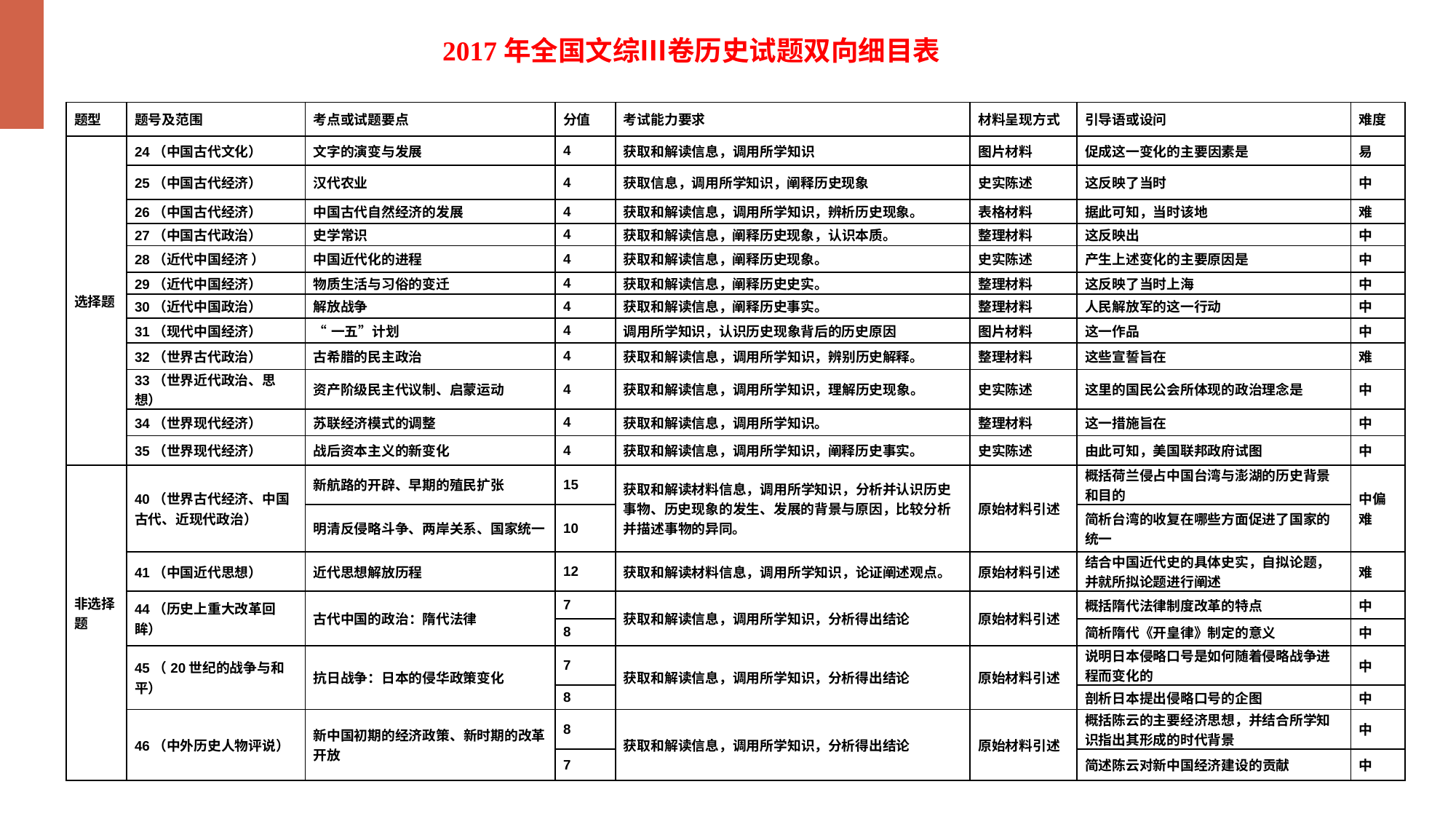

2017年全国文综Ⅲ卷历史试题双向细目表
| 题型 | 题号及范围 | 考点或试题要点 | 分值 | 考试能力要求 | 材料呈现方式 | 引导语或设问 | 难度 |
| --- | --- | --- | --- | --- | --- | --- | --- |
| 选择题 | 24（中国古代文化） | 文字的演变与发展 | 4 | 获取和解读信息，调用所学知识 | 图片材料 | 促成这一变化的主要因素是 | 易 |
|  | 25（中国古代经济） | 汉代农业 | 4 | 获取信息，调用所学知识，阐释历史现象 | 史实陈述 | 这反映了当时 | 中 |
|  | 26（中国古代经济） | 中国古代自然经济的发展 | 4 | 获取和解读信息，调用所学知识，辨析历史现象。 | 表格材料 | 据此可知，当时该地 | 难 |
|  | 27（中国古代政治） | 史学常识 | 4 | 获取和解读信息，阐释历史现象，认识本质。 | 整理材料 | 这反映出 | 中 |
|  | 28（近代中国经济 ） | 中国近代化的进程 | 4 | 获取和解读信息，阐释历史现象。 | 史实陈述 | 产生上述变化的主要原因是 | 中 |
|  | 29（近代中国经济） | 物质生活与习俗的变迁 | 4 | 获取和解读信息，阐释历史史实。 | 整理材料 | 这反映了当时上海 | 中 |
|  | 30（近代中国政治） | 解放战争 | 4 | 获取和解读信息，阐释历史事实。 | 整理材料 | 人民解放军的这一行动 | 中 |
|  | 31（现代中国经济） | “一五”计划 | 4 | 调用所学知识，认识历史现象背后的历史原因 | 图片材料 | 这一作品 | 中 |
|  | 32（世界古代政治） | 古希腊的民主政治 | 4 | 获取和解读信息，调用所学知识，辨别历史解释。 | 整理材料 | 这些宣誓旨在 | 难 |
|  | 33（世界近代政治、思想） | 资产阶级民主代议制、启蒙运动 | 4 | 获取和解读信息，调用所学知识，理解历史现象。 | 史实陈述 | 这里的国民公会所体现的政治理念是 | 中 |
|  | 34（世界现代经济） | 苏联经济模式的调整 | 4 | 获取和解读信息，调用所学知识。 | 整理材料 | 这一措施旨在 | 中 |
|  | 35（世界现代经济） | 战后资本主义的新变化 | 4 | 获取和解读信息，调用所学知识，阐释历史事实。 | 史实陈述 | 由此可知，美国联邦政府试图 | 中 |
| 非选择题 | 40（世界古代经济、中国古代、近现代政治） | 新航路的开辟、早期的殖民扩张 | 15 | 获取和解读材料信息，调用所学知识，分析并认识历史事物、历史现象的发生、发展的背景与原因，比较分析并描述事物的异同。 | 原始材料引述 | 概括荷兰侵占中国台湾与澎湖的历史背景和目的 | 中偏难 |
|  |  | 明清反侵略斗争、两岸关系、国家统一 | 10 |  |  | 简析台湾的收复在哪些方面促进了国家的统一 |  |
|  | 41（中国近代思想） | 近代思想解放历程 | 12 | 获取和解读材料信息，调用所学知识，论证阐述观点。 | 原始材料引述 | 结合中国近代史的具体史实，自拟论题，并就所拟论题进行阐述 | 难 |
|  | 44（历史上重大改革回眸） | 古代中国的政治：隋代法律 | 7 | 获取和解读信息，调用所学知识，分析得出结论 | 原始材料引述 | 概括隋代法律制度改革的特点 | 中 |
|  |  |  | 8 |  |  | 简析隋代《开皇律》制定的意义 | 中 |
|  | 45（20世纪的战争与和平） | 抗日战争：日本的侵华政策变化 | 7 | 获取和解读信息，调用所学知识，分析得出结论 | 原始材料引述 | 说明日本侵略口号是如何随着侵略战争进程而变化的 | 中 |
|  |  |  | 8 |  |  | 剖析日本提出侵略口号的企图 | 中 |
|  | 46（中外历史人物评说） | 新中国初期的经济政策、新时期的改革开放 | 8 | 获取和解读信息，调用所学知识，分析得出结论 | 原始材料引述 | 概括陈云的主要经济思想，并结合所学知识指出其形成的时代背景 | 中 |
|  |  |  | 7 |  |  | 简述陈云对新中国经济建设的贡献 | 中 |